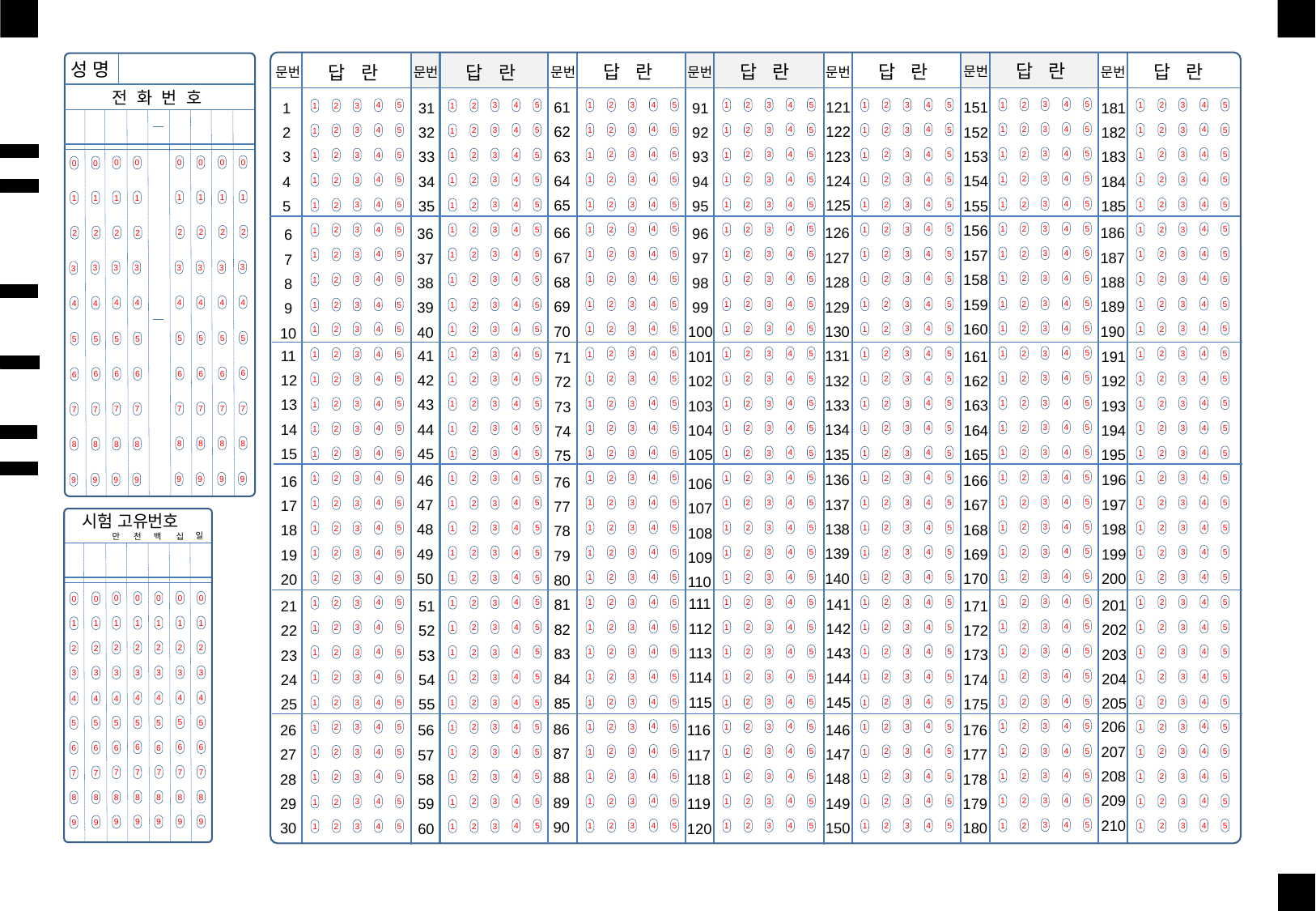

성 명

답   란
답   란
답   란
답   란
답   란
답   란
답   란
문번
문번
문번
문번
문번
문번
문번
전  화  번  호
61
62
63
64
65

121
122
123
124
125

151
152
153
154
155

31
32
33
34
35

1
2
3
4
5

91
92
93
94
95

181
182
183
184
185

4
5
3
2
1
4
5
3
2
1
4
5
3
2
1
4
5
3
2
1
4
5
3
2
1
4
5
3
2
1
4
5
3
2
1
4
5
3
2
1
4
5
3
2
1
4
5
3
2
1
4
5
3
2
1
4
5
3
2
1
4
5
3
2
1
4
5
3
2
1
4
5
3
2
1
4
5
3
2
1
4
5
3
2
1
4
5
3
2
1
4
5
3
2
1
4
5
3
2
1
4
5
3
2
1
4
5
3
2
1
4
5
3
2
1
4
5
3
2
1
4
5
3
2
1
4
5
3
2
1
4
5
3
2
1
4
5
3
2
1
4
5
3
2
1
4
5
3
2
1
4
5
3
2
1
4
5
3
2
1
4
5
3
2
1
4
5
3
2
1
4
5
3
2
1
4
5
3
2
1
4
5
3
2
1
4
5
3
2
1
4
5
3
2
1
4
5
3
2
1
4
5
3
2
1
4
5
3
2
1
4
5
3
2
1
4
5
3
2
1
4
5
3
2
1
4
5
3
2
1
4
5
3
2
1
4
5
3
2
1
4
5
3
2
1
4
5
3
2
1
4
5
3
2
1
4
5
3
2
1
4
5
3
2
1
4
5
3
2
1
4
5
3
2
1
4
5
3
2
1
4
5
3
2
1
4
5
3
2
1
4
5
3
2
1
4
5
3
2
1
4
5
3
2
1
4
5
3
2
1
4
5
3
2
1
4
5
3
2
1
4
5
3
2
1
4
5
3
2
1
4
5
3
2
1
4
5
3
2
1
4
5
3
2
1
4
5
3
2
1
4
5
3
2
1
4
5
3
2
1
4
5
3
2
1
4
5
3
2
1
4
5
3
2
1
4
5
3
2
1
4
5
3
2
1
4
5
3
2
1
4
5
3
2
1
4
5
3
2
1
4
5
3
2
1
4
5
3
2
1
4
5
3
2
1
4
5
3
2
1
4
5
3
2
1
4
5
3
2
1
4
5
3
2
1
4
5
3
2
1
4
5
3
2
1
4
5
3
2
1
4
5
3
2
1
4
5
3
2
1
4
5
3
2
1
4
5
3
2
1
4
5
3
2
1
4
5
3
2
1
4
5
3
2
1
4
5
3
2
1
4
5
3
2
1
4
5
3
2
1
4
5
3
2
1
4
5
3
2
1
4
5
3
2
1
4
5
3
2
1
4
5
3
2
1
4
5
3
2
1
4
5
3
2
1
4
5
3
2
1
4
5
3
2
1
4
5
3
2
1
4
5
3
2
1
4
5
3
2
1
4
5
3
2
1
4
5
3
2
1
4
5
3
2
1
4
5
3
2
1
4
5
3
2
1
4
5
3
2
1
4
5
3
2
1
4
5
3
2
1
4
5
3
2
1
4
5
3
2
1
4
5
3
2
1
4
5
3
2
1
4
5
3
2
1
4
5
3
2
1
4
5
3
2
1
4
5
3
2
1
4
5
3
2
1
4
5
3
2
1
4
5
3
2
1
4
5
3
2
1
4
5
3
2
1
4
5
3
2
1
4
5
3
2
1
4
5
3
2
1
4
5
3
2
1
4
5
3
2
1
4
5
3
2
1
4
5
3
2
1
4
5
3
2
1
4
5
3
2
1
4
5
3
2
1
4
5
3
2
1
4
5
3
2
1
4
5
3
2
1
4
5
3
2
1
4
5
3
2
1
4
5
3
2
1
4
5
3
2
1
4
5
3
2
1
4
5
3
2
1
4
5
3
2
1
4
5
3
2
1
4
5
3
2
1
4
5
3
2
1
4
5
3
2
1
4
5
3
2
1
4
5
3
2
1
4
5
3
2
1
4
5
3
2
1
4
5
3
2
1
4
5
3
2
1
4
5
3
2
1
4
5
3
2
1
4
5
3
2
1
4
5
3
2
1
4
5
3
2
1
4
5
3
2
1
4
5
3
2
1
4
5
3
2
1
4
5
3
2
1
4
5
3
2
1
4
5
3
2
1
4
5
3
2
1
4
5
3
2
1
4
5
3
2
1
4
5
3
2
1
4
5
3
2
1
4
5
3
2
1
4
5
3
2
1
4
5
3
2
1
4
5
3
2
1
4
5
3
2
1
4
5
3
2
1
4
5
3
2
1
4
5
3
2
1
4
5
3
2
1
4
5
3
2
1
4
5
3
2
1
4
5
3
2
1
4
5
3
2
1
4
5
3
2
1
4
5
3
2
1
4
5
3
2
1
4
5
3
2
1
4
5
3
2
1
4
5
3
2
1
4
5
3
2
1
4
5
3
2
1
4
5
3
2
1
4
5
3
2
1
4
5
3
2
1
4
5
3
2
1
4
5
3
2
1
4
5
3
2
1
4
5
3
2
1
4
5
3
2
1
4
5
3
2
1
4
5
3
2
1

0
0
0
1
1
1
2
2
2
3
3
3
4
4
4
5
5
5
6
6
6
7
7
7
8
8
8
9
9
9
0
0
0
0
0

1
1
1
1
1
156
157
158
159
160

66
67
68
69
70

186
187
188
189
190

126
127
128
129
130

96
97
98
99
100

36
37
38
39
40

6
7
8
9
10

2
2
2
2
2
3
3
3
3
3

4
4
4
4
4
5
5
5
5
5
11
12
13
14
15
41
42
43
44
45
131
132
133
134
135
161
162
163
164
165
191
192
193
194
195
101
102
103
104
105
71
72
73
74
75

6
6
6
6
6
7
7
7
7
7

8
8
8
8
8
136
137
138
139
140

196
197
198
199
200

46
47
48
49
50

166
167
168
169
170

16
17
18
19
20

76
77
78
79
80

106
107
108
109
110

9
9
9
9
9
시험 고유번호

일
만
천
십
백
0
0
0
0
0
0
0
1
1
1
1
1
1
1
2
2
2
2
2
2
2
3
3
3
3
3
3
3
4
4
4
4
4
4
4
5
5
5
5
5
5
5
6
6
6
6
6
6
6
7
7
7
7
7
7
7
8
8
8
8
8
8
8
9
9
9
9
9
9
9
111
112
113
114
115
141
142
143
144
145
81
82
83
84
85
201
202
203
204
205
171
172
173
174
175
21
22
23
24
25
51
52
53
54
55
206
207
208
209
210
86
87
88
89
90
146
147
148
149
150
176
177
178
179
180
26
27
28
29
30
116
117
118
119
120
56
57
58
59
60